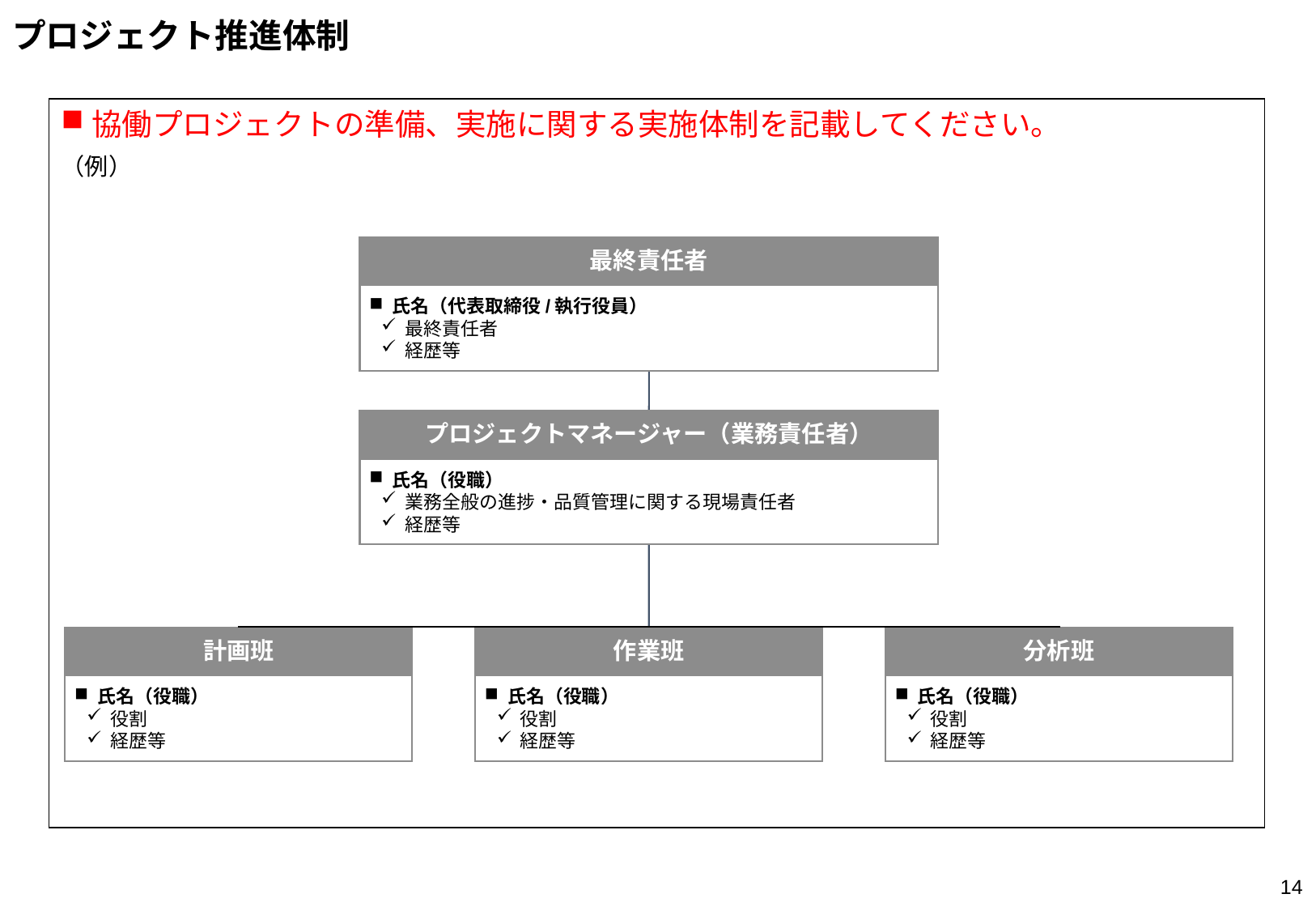

# プロジェクト推進体制
協働プロジェクトの準備、実施に関する実施体制を記載してください。
（例）

最終責任者
氏名（代表取締役/執行役員）
最終責任者
経歴等
プロジェクトマネージャー（業務責任者）
氏名（役職）
業務全般の進捗・品質管理に関する現場責任者
経歴等
計画班
氏名（役職）
役割
経歴等
作業班
氏名（役職）
役割
経歴等
分析班
氏名（役職）
役割
経歴等
14